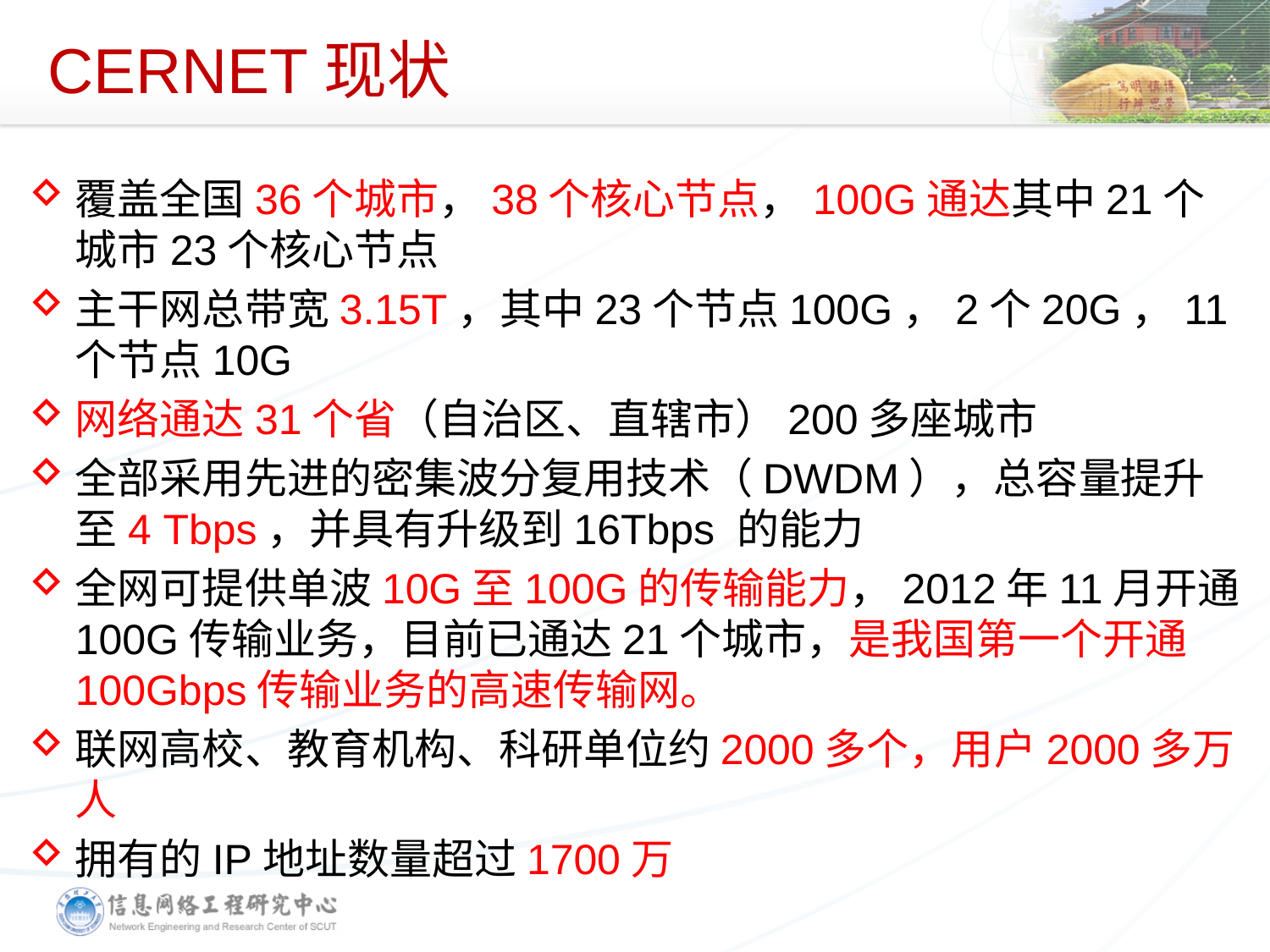

# CERNET现状
覆盖全国36个城市，38个核心节点，100G通达其中21个城市23个核心节点
主干网总带宽3.15T，其中23个节点100G，2个20G，11个节点10G
网络通达31个省（自治区、直辖市）200多座城市
全部采用先进的密集波分复用技术（DWDM），总容量提升至4 Tbps，并具有升级到16Tbps 的能力
全网可提供单波10G至100G的传输能力，2012年11月开通100G传输业务，目前已通达21个城市，是我国第一个开通100Gbps传输业务的高速传输网。
联网高校、教育机构、科研单位约2000多个，用户2000多万人
拥有的IP地址数量超过1700万